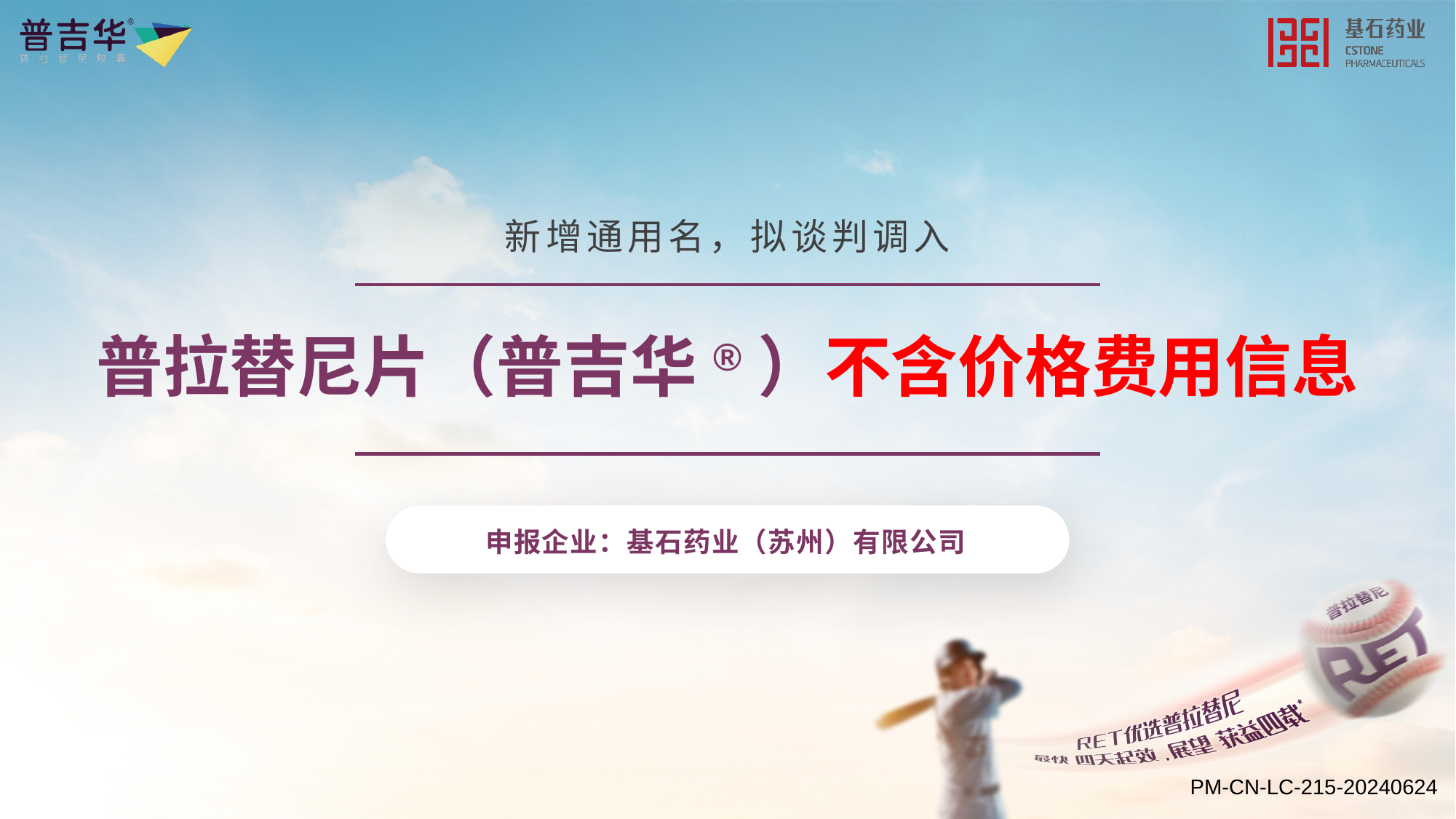

新增通用名，拟谈判调入
普拉替尼片（普吉华®）不含价格费用信息

# 申报企业：基石药业（苏州）有限公司
PM-CN-LC-215-20240624